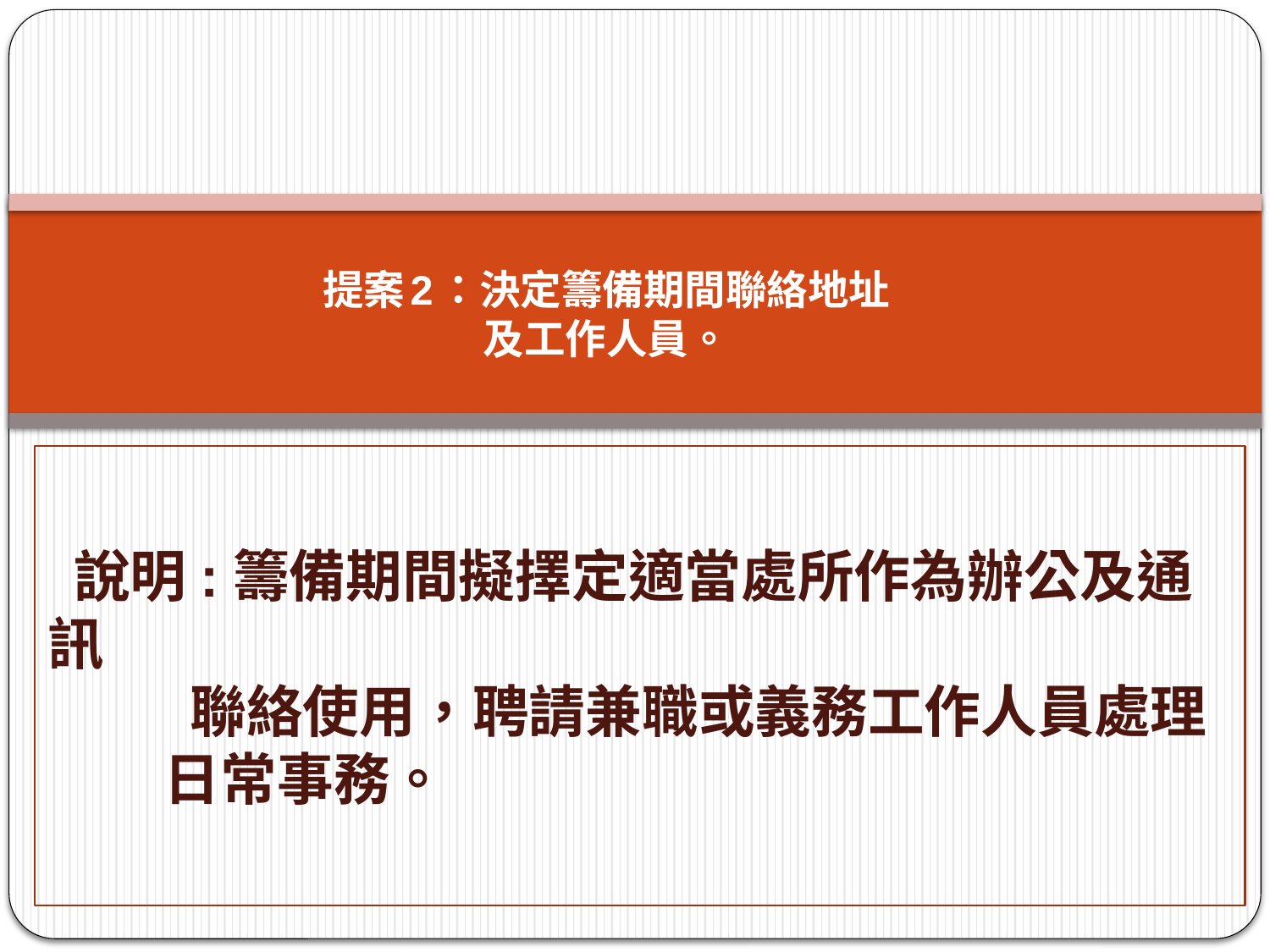

# 提案2：決定籌備期間聯絡地址 及工作人員。

 說明:籌備期間擬擇定適當處所作為辦公及通訊
          聯絡使用，聘請兼職或義務工作人員處理
        日常事務。